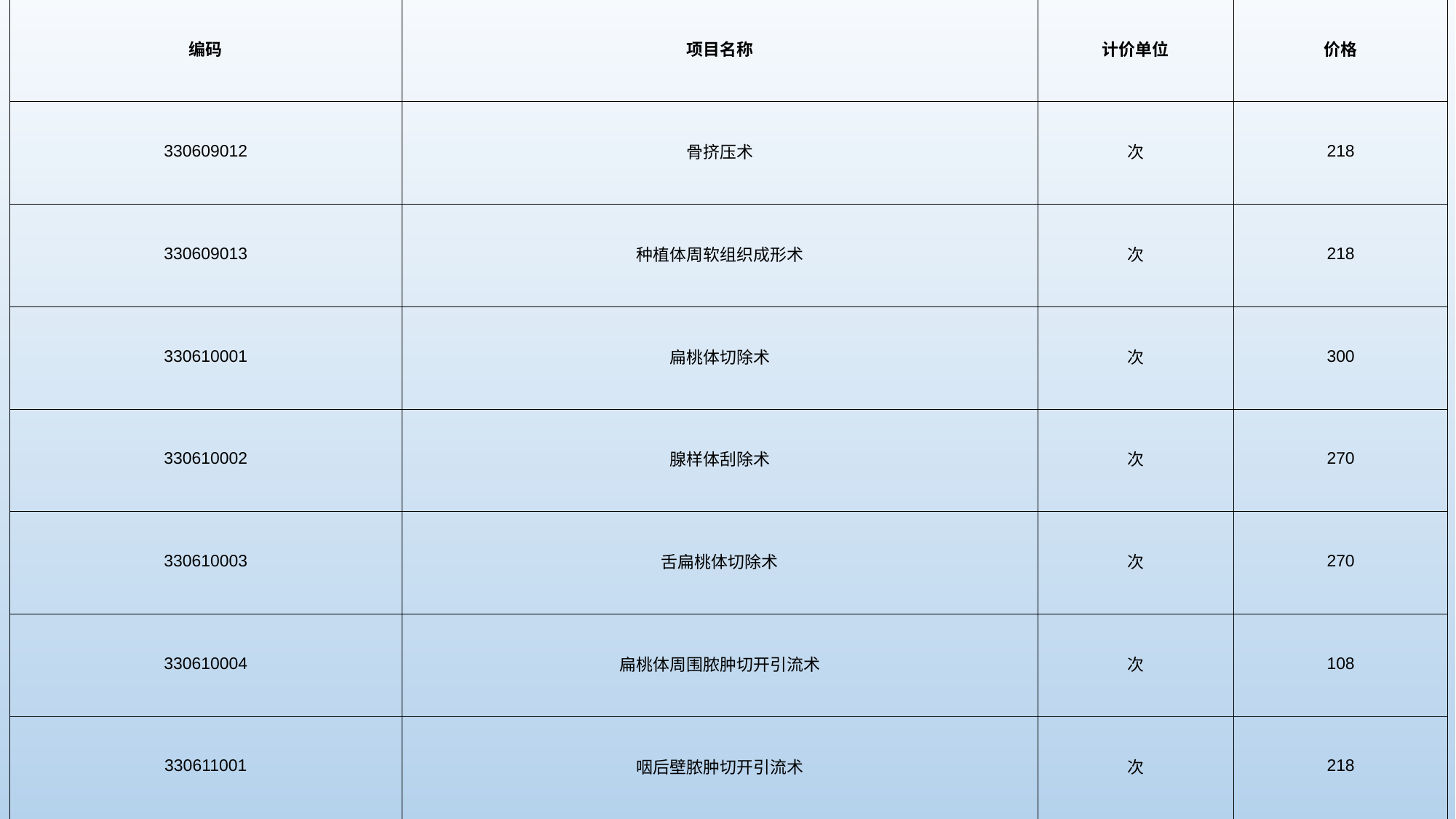

| 编码 | 项目名称 | 计价单位 | 价格 |
| --- | --- | --- | --- |
| 330609012 | 骨挤压术 | 次 | 218 |
| 330609013 | 种植体周软组织成形术 | 次 | 218 |
| 330610001 | 扁桃体切除术 | 次 | 300 |
| 330610002 | 腺样体刮除术 | 次 | 270 |
| 330610003 | 舌扁桃体切除术 | 次 | 270 |
| 330610004 | 扁桃体周围脓肿切开引流术 | 次 | 108 |
| 330611001 | 咽后壁脓肿切开引流术 | 次 | 218 |